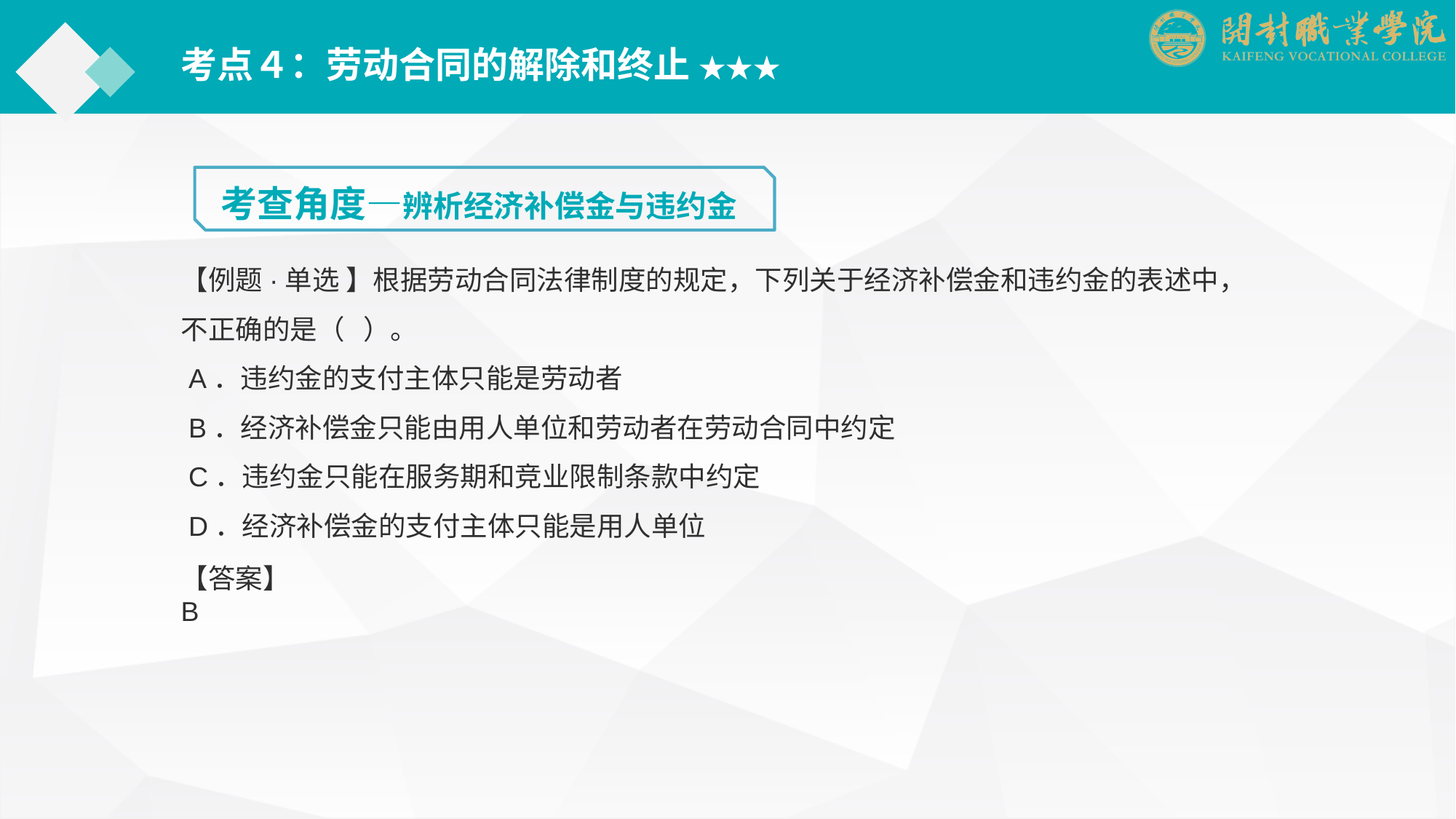

考点４：劳动合同的解除和终止 ★★★
考查角度—辨析经济补偿金与违约金

【例题·单选 】根据劳动合同法律制度的规定，下列关于经济补偿金和违约金的表述中，不正确的是（   ）。
 A．违约金的支付主体只能是劳动者
 B．经济补偿金只能由用人单位和劳动者在劳动合同中约定
 C．违约金只能在服务期和竞业限制条款中约定
 D．经济补偿金的支付主体只能是用人单位
【答案】B